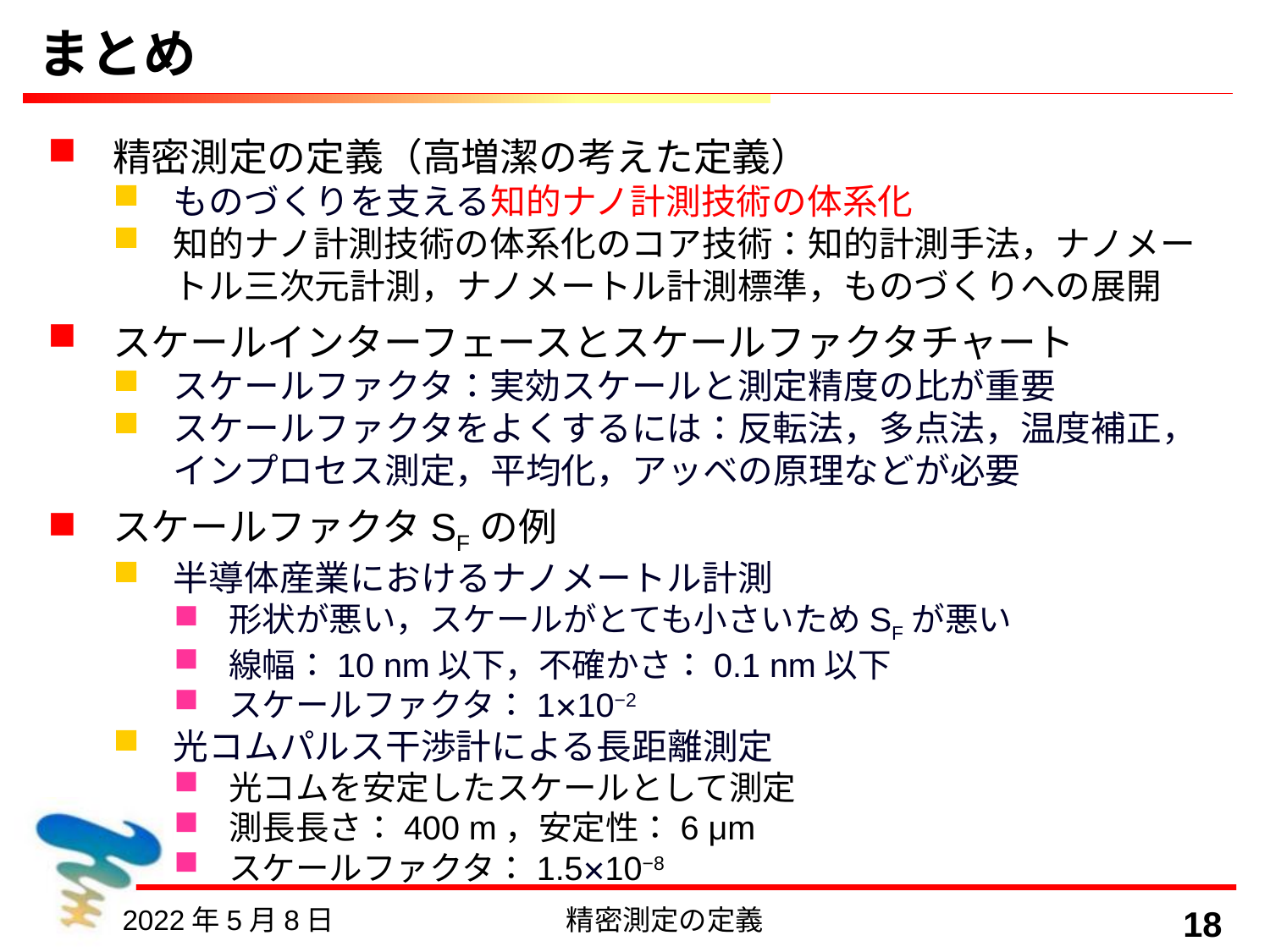

# まとめ
精密測定の定義（高増潔の考えた定義）
ものづくりを支える知的ナノ計測技術の体系化
知的ナノ計測技術の体系化のコア技術：知的計測手法，ナノメートル三次元計測，ナノメートル計測標準，ものづくりへの展開
スケールインターフェースとスケールファクタチャート
スケールファクタ：実効スケールと測定精度の比が重要
スケールファクタをよくするには：反転法，多点法，温度補正，インプロセス測定，平均化，アッベの原理などが必要
スケールファクタSFの例
半導体産業におけるナノメートル計測
形状が悪い，スケールがとても小さいためSFが悪い
線幅：10 nm以下，不確かさ：0.1 nm以下
スケールファクタ：1×10−2
光コムパルス干渉計による長距離測定
光コムを安定したスケールとして測定
測長長さ：400 m，安定性：6 μm
スケールファクタ：1.5×10−8

2022年5月8日
精密測定の定義
18